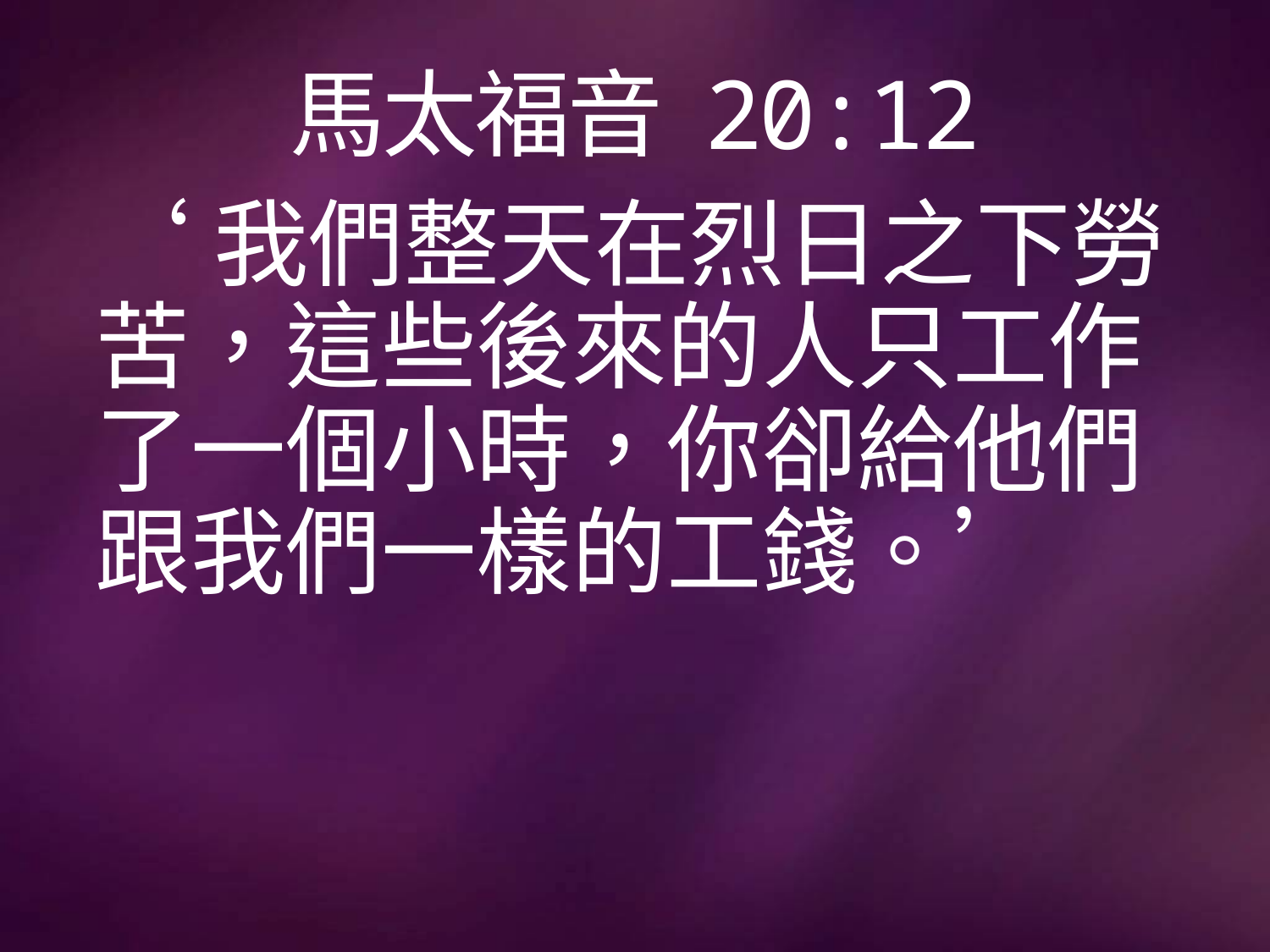

# 馬太福音 20:12
‘我們整天在烈日之下勞苦，這些後來的人只工作了一個小時，你卻給他們跟我們一樣的工錢。’